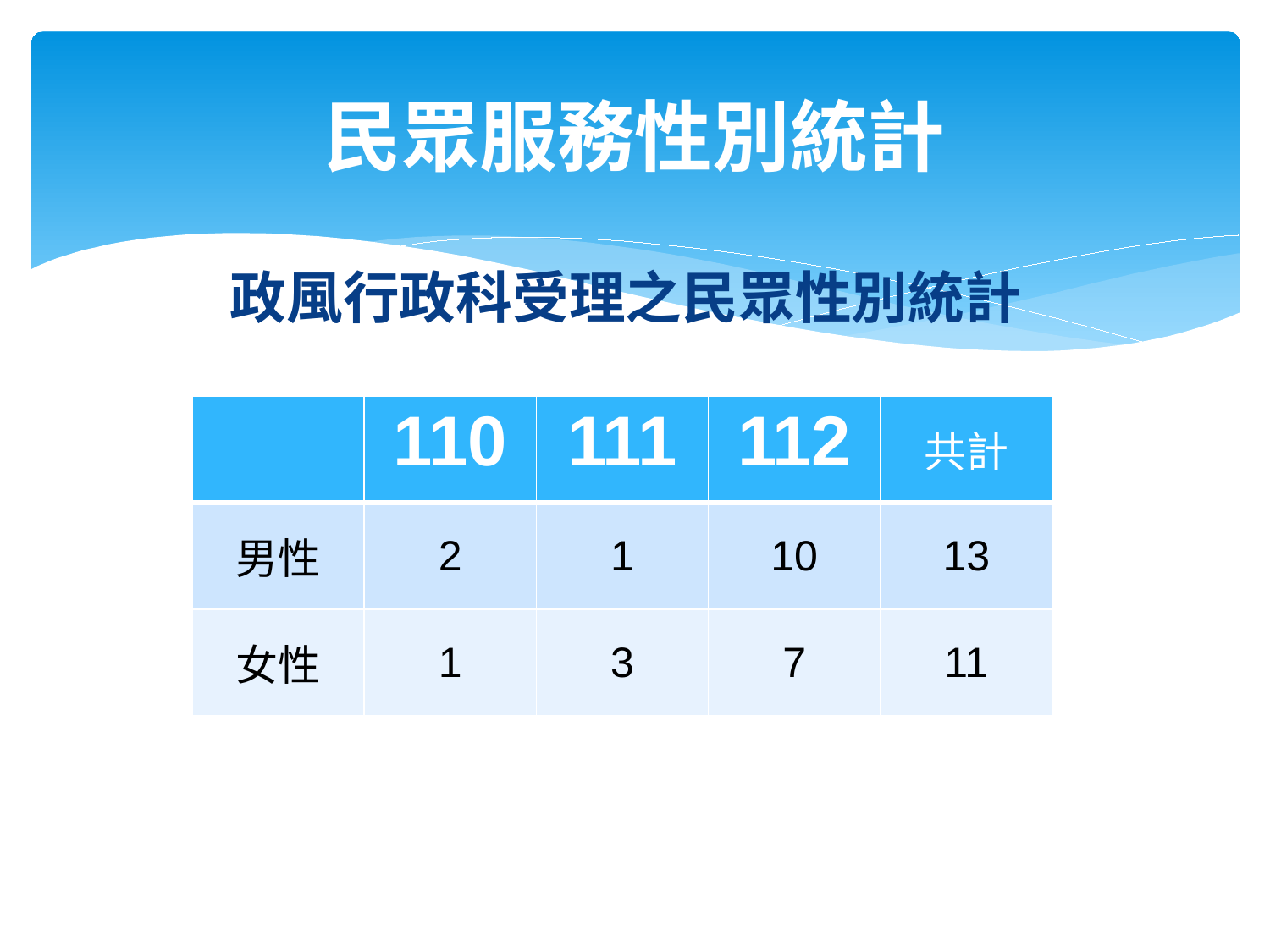

# 民眾服務性別統計
政風行政科受理之民眾性別統計
|  | 110 | 111 | 112 | 共計 |
| --- | --- | --- | --- | --- |
| 男性 | 2 | 1 | 10 | 13 |
| 女性 | 1 | 3 | 7 | 11 |